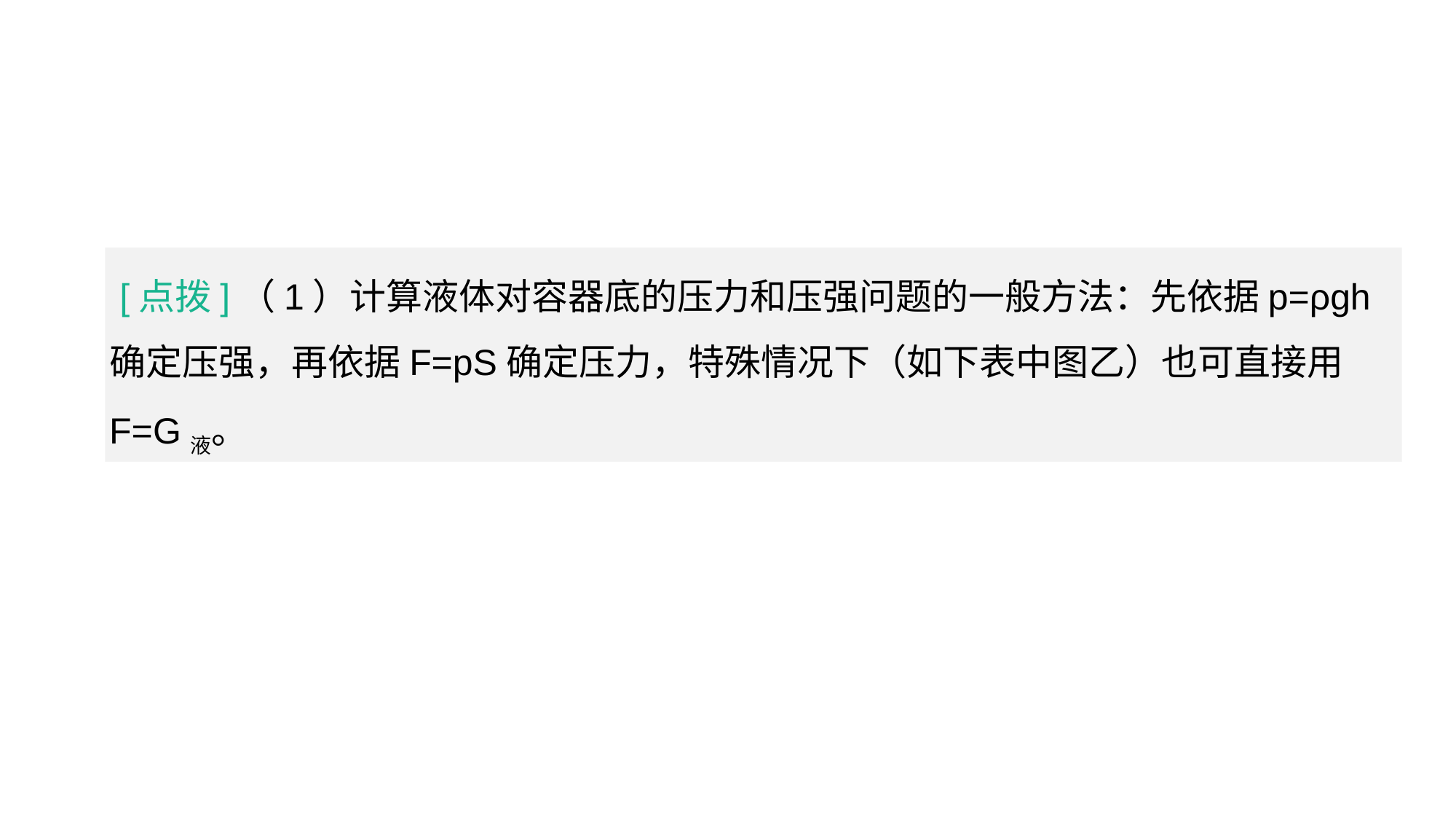

教材梳理 夯实基础
 [点拨]（1）计算液体对容器底的压力和压强问题的一般方法：先依据p=ρgh确定压强，再依据F=pS确定压力，特殊情况下（如下表中图乙）也可直接用F=G液。